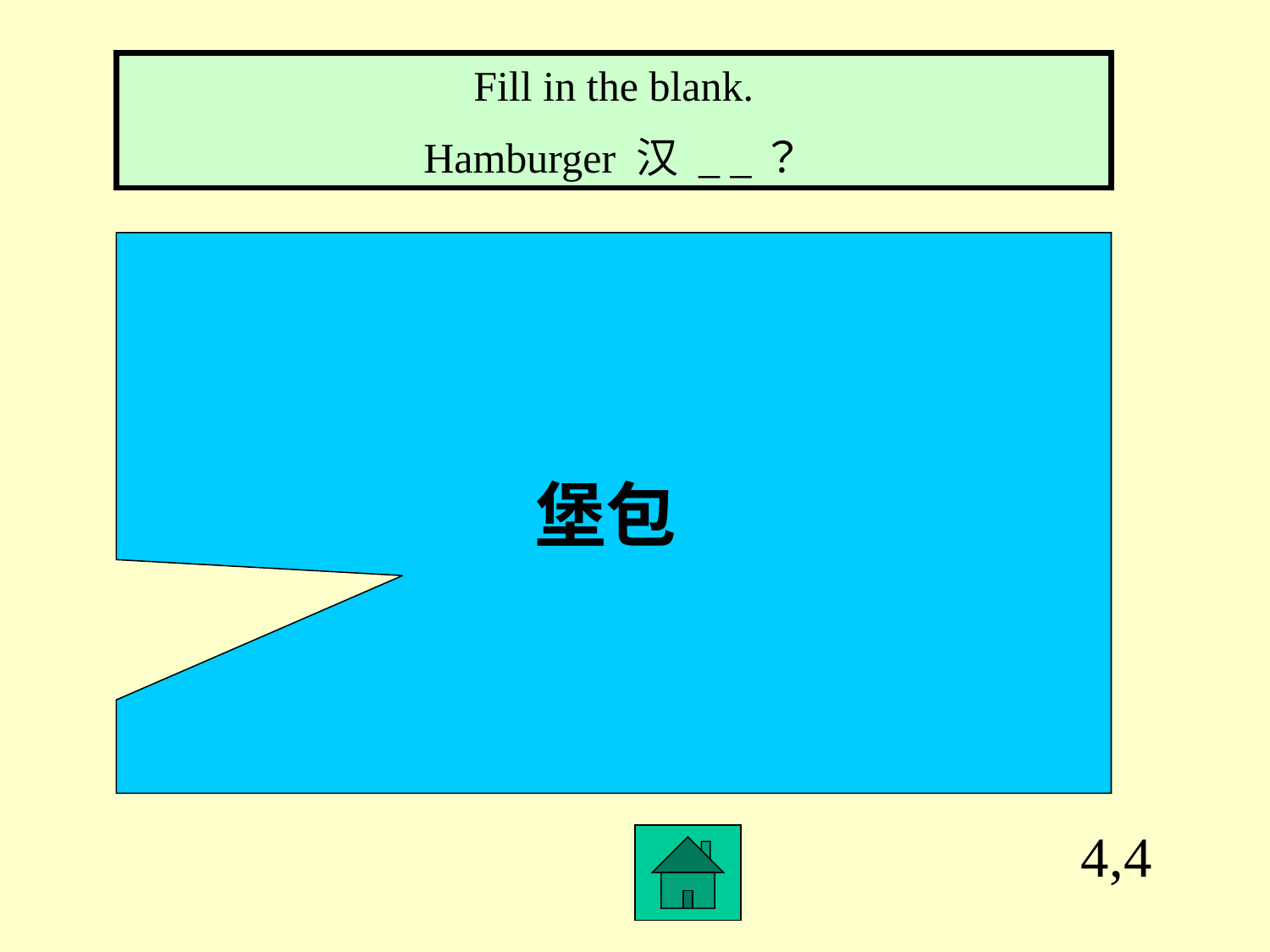

Fill in the blank.
Hamburger 汉 _ _？
堡包
4,4